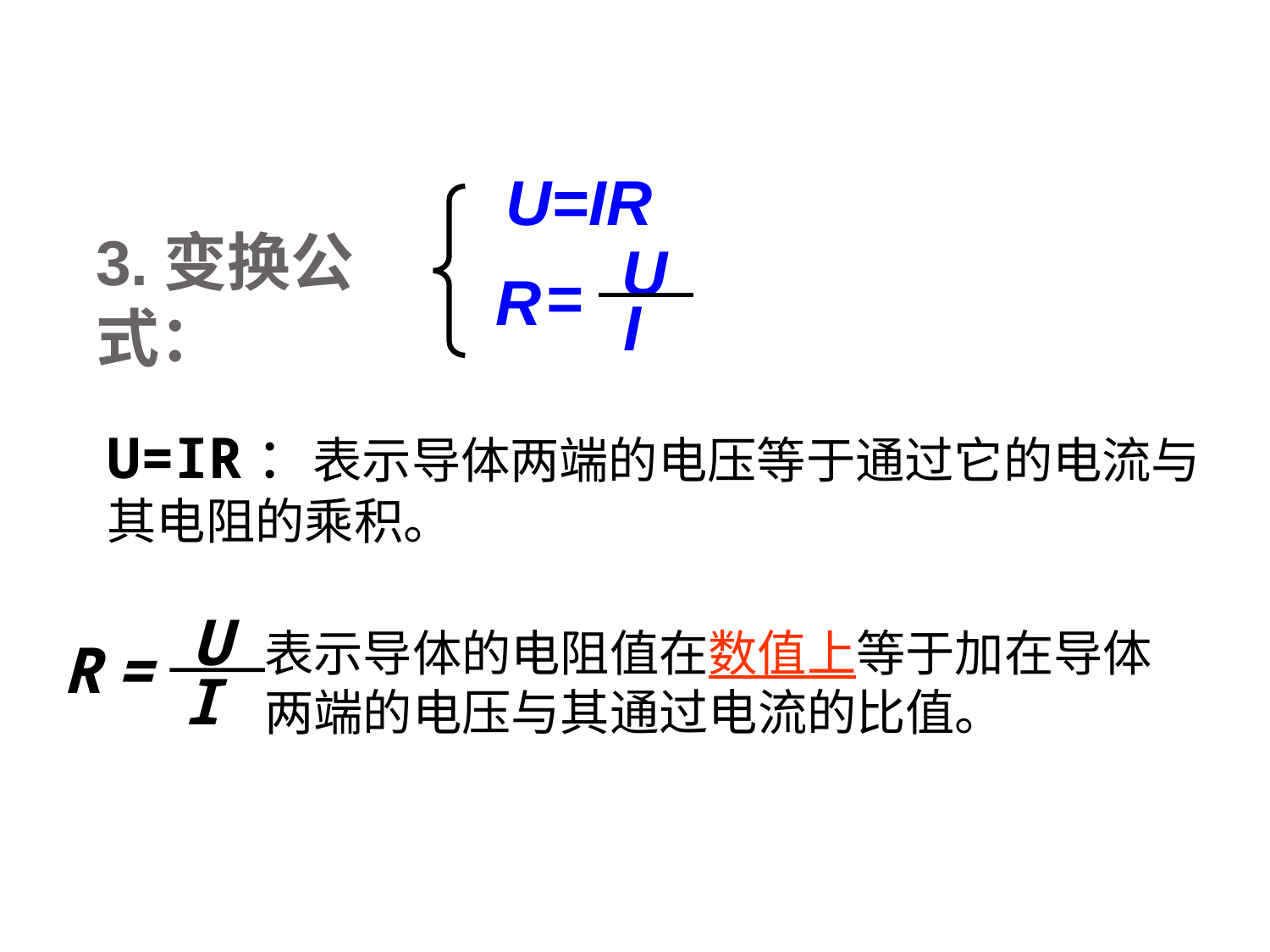

U=IR

3.变换公式：
U
=
R
I

U=IR：表示导体两端的电压等于通过它的电流与其电阻的乘积。
U
R
=
I

表示导体的电阻值在数值上等于加在导体两端的电压与其通过电流的比值。